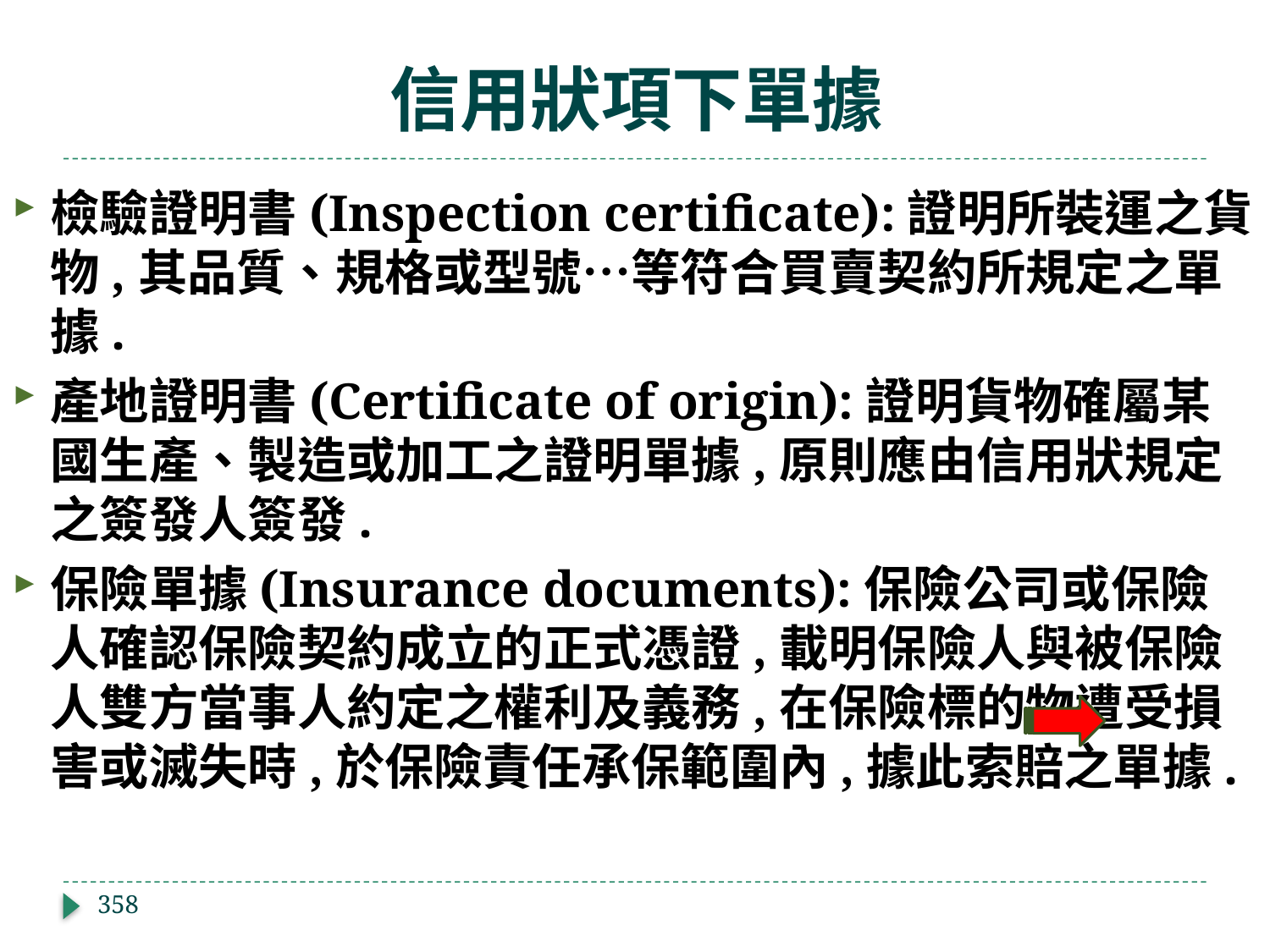

# 信用狀項下單據
檢驗證明書(Inspection certificate):證明所裝運之貨物,其品質、規格或型號…等符合買賣契約所規定之單據.
產地證明書(Certificate of origin):證明貨物確屬某國生產、製造或加工之證明單據,原則應由信用狀規定之簽發人簽發.
保險單據(Insurance documents):保險公司或保險人確認保險契約成立的正式憑證,載明保險人與被保險人雙方當事人約定之權利及義務,在保險標的物遭受損害或滅失時,於保險責任承保範圍內,據此索賠之單據.

358